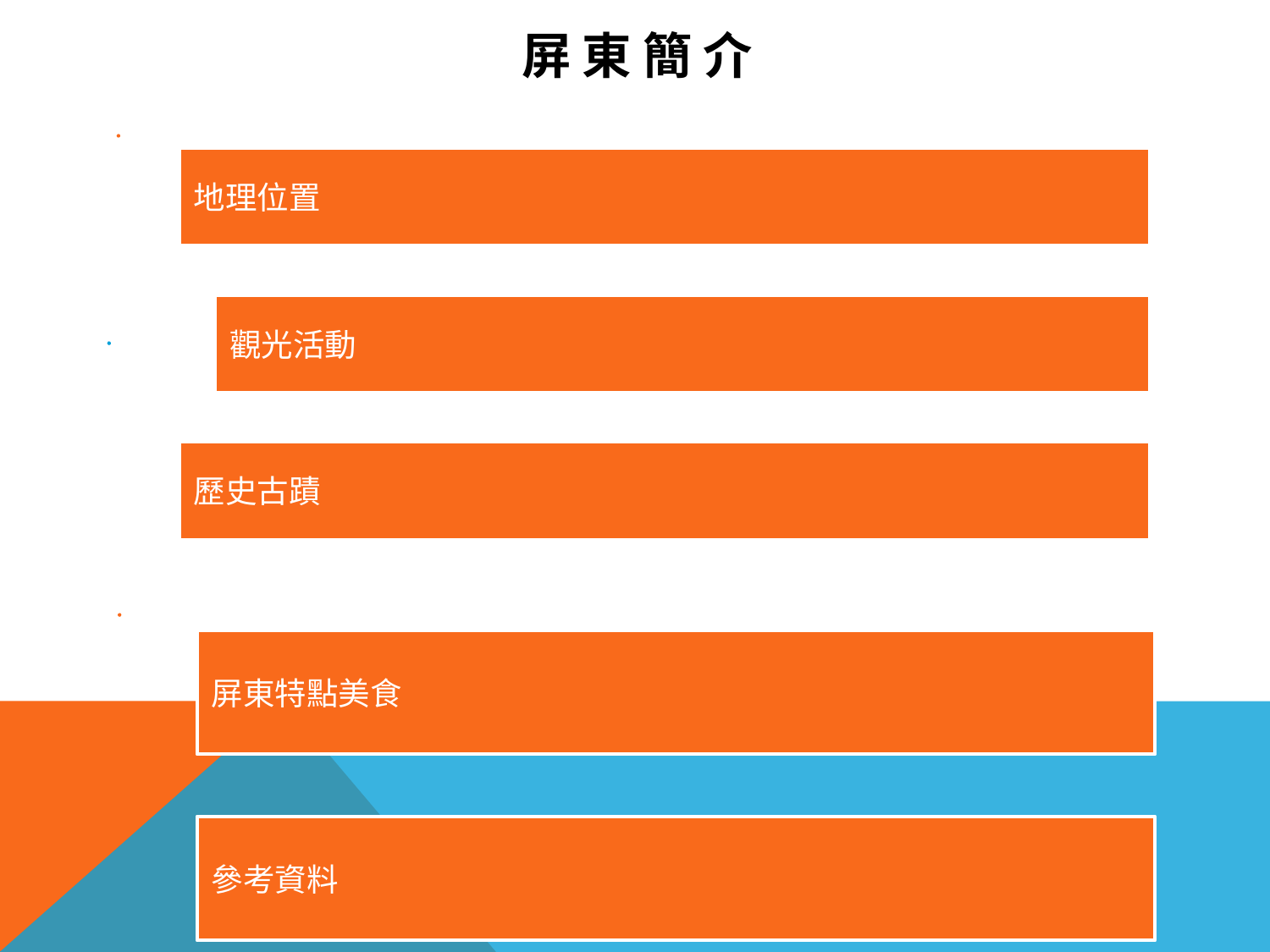

# 屏 東 簡 介
地理位置
觀光活動
歷史古蹟
屏東特點美食
參考資料